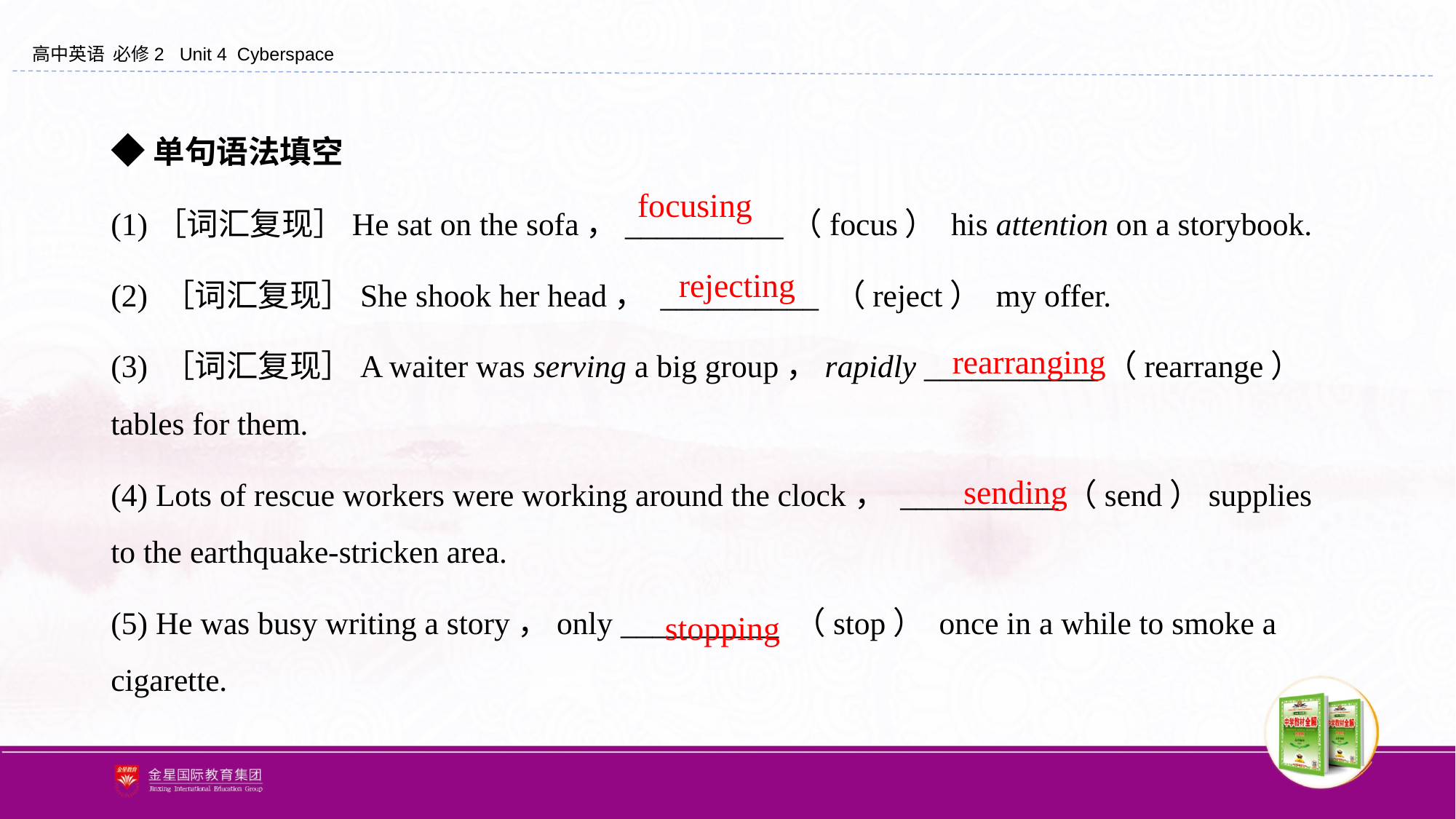

◆单句语法填空
(1)［词汇复现］He sat on the sofa，__________（focus） his attention on a storybook.
(2) ［词汇复现］She shook her head， __________ （reject） my offer.
(3) ［词汇复现］A waiter was serving a big group，rapidly ___________（rearrange） tables for them.
(4) Lots of rescue workers were working around the clock， __________（send）supplies to the earthquake-stricken area.
(5) He was busy writing a story，only __________ （stop） once in a while to smoke a cigarette.
focusing
rejecting
rearranging
sending
stopping